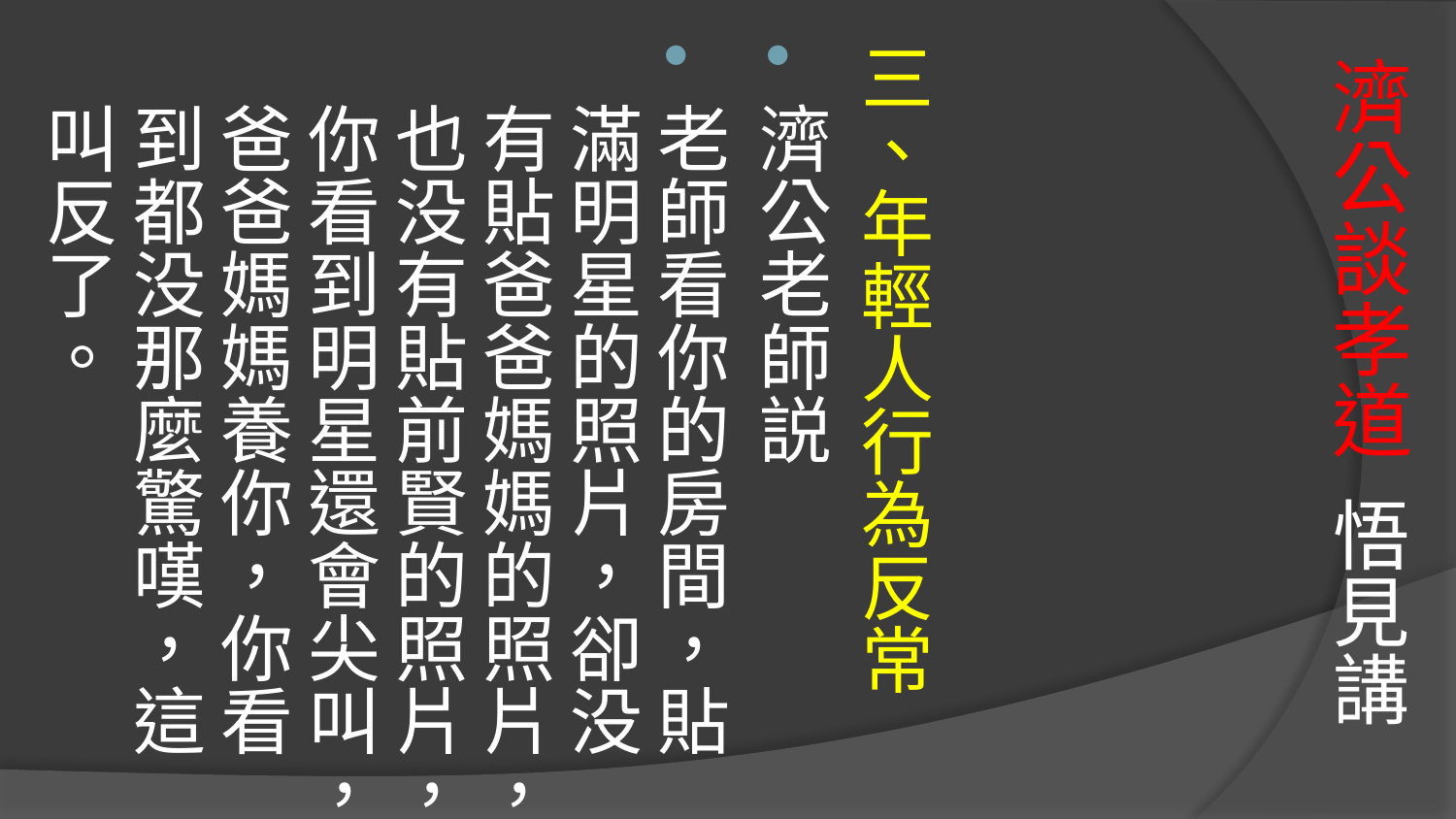

# 濟公談孝道  悟見講
三、年輕人行為反常
濟公老師説
老師看你的房間，貼滿明星的照片，卻没有貼爸爸媽媽的照片，也没有貼前賢的照片，你看到明星還會尖叫，爸爸媽媽養你，你看到都没那麼驚嘆，這叫反了。